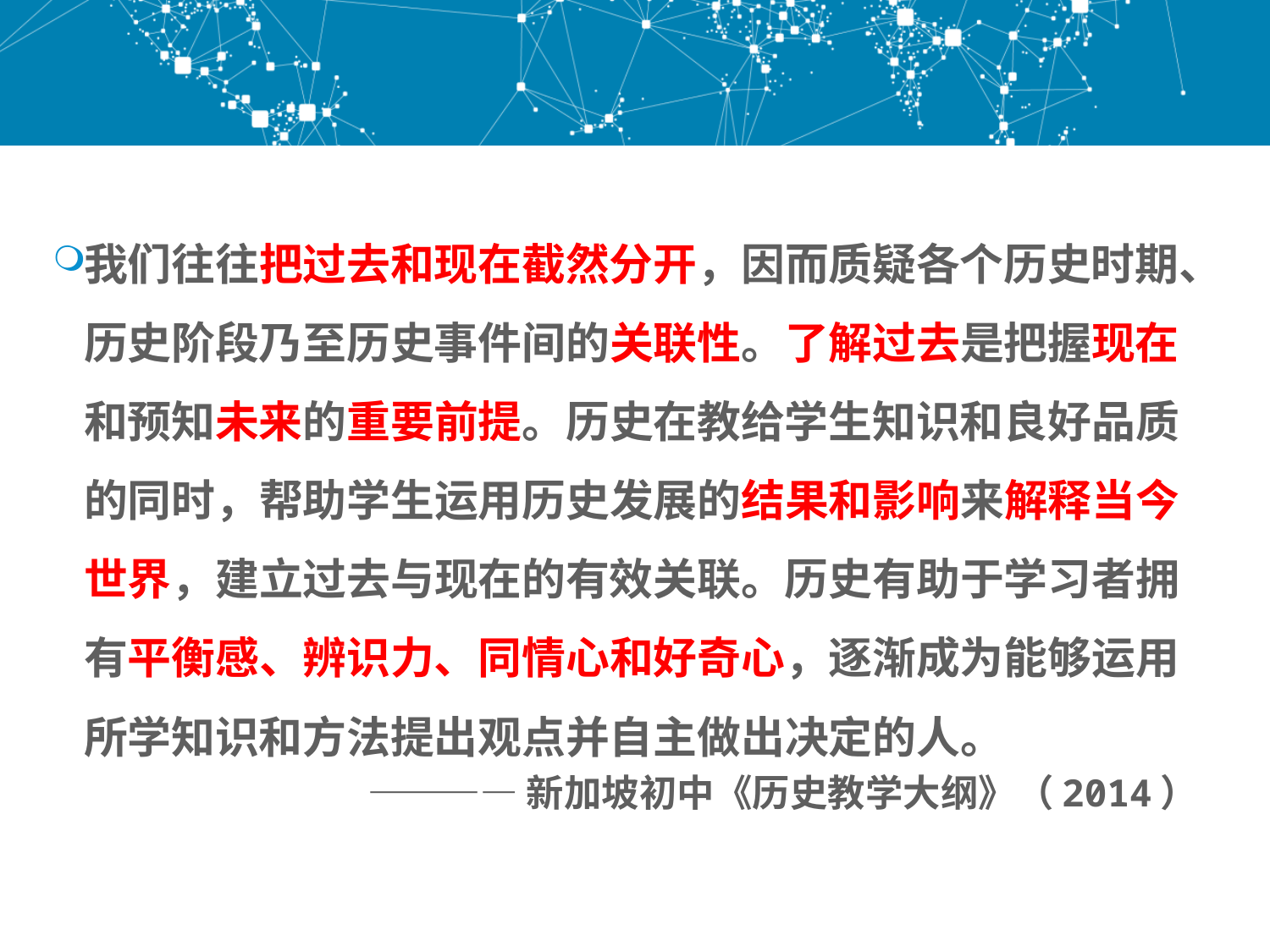

#
我们往往把过去和现在截然分开，因而质疑各个历史时期、历史阶段乃至历史事件间的关联性。了解过去是把握现在和预知未来的重要前提。历史在教给学生知识和良好品质的同时，帮助学生运用历史发展的结果和影响来解释当今世界，建立过去与现在的有效关联。历史有助于学习者拥有平衡感、辨识力、同情心和好奇心，逐渐成为能够运用所学知识和方法提出观点并自主做出决定的人。
————新加坡初中《历史教学大纲》（2014）